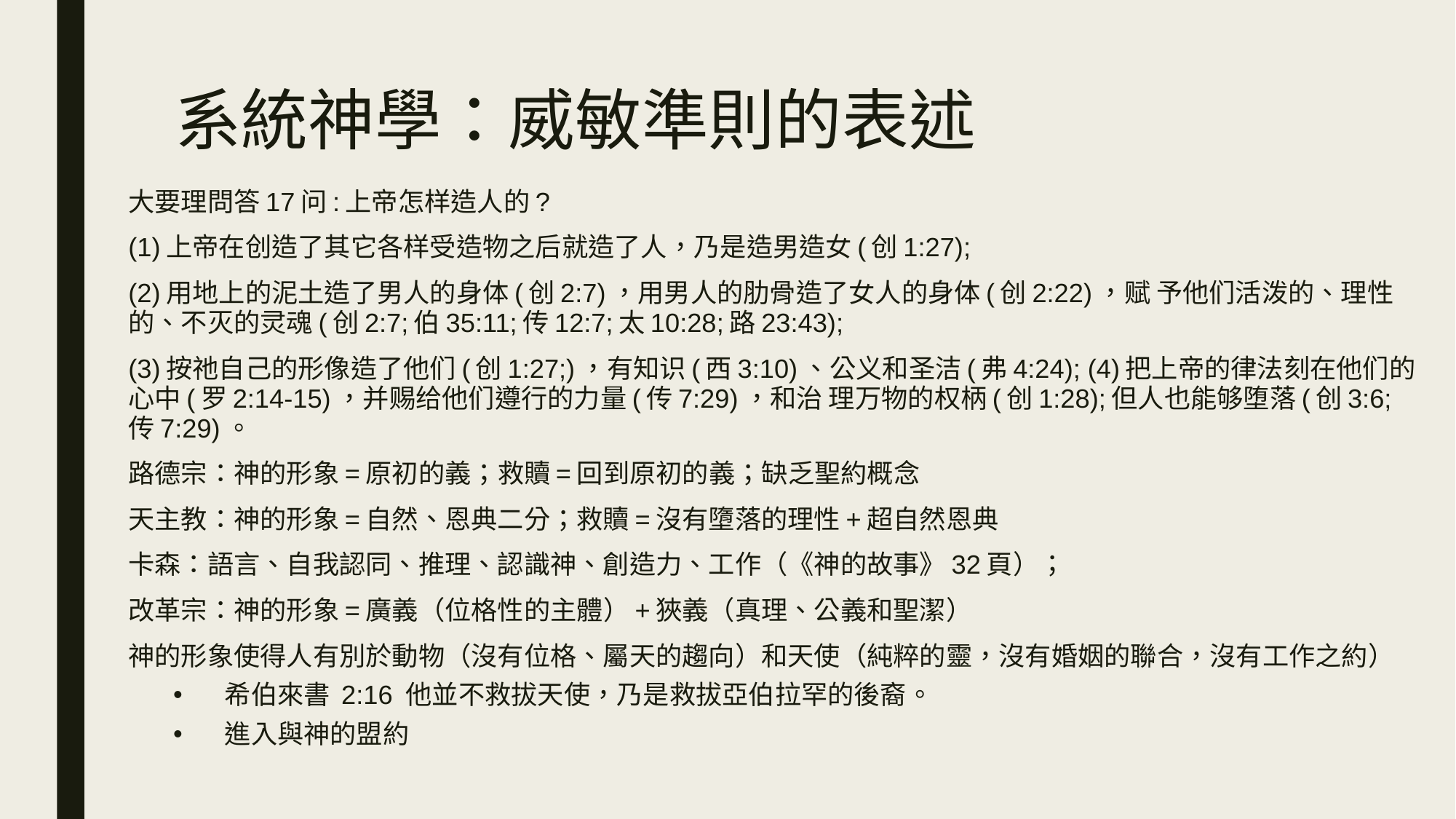

# 系統神學：威敏準則的表述
大要理問答17问:上帝怎样造人的?
(1)上帝在创造了其它各样受造物之后就造了人，乃是造男造女(创1:27);
(2)用地上的泥土造了男人的身体(创2:7)，用男人的肋骨造了女人的身体(创2:22)，赋 予他们活泼的、理性的、不灭的灵魂(创2:7;伯35:11;传12:7;太10:28;路23:43);
(3)按祂自己的形像造了他们(创1:27;)，有知识(西3:10)、公义和圣洁(弗4:24); (4)把上帝的律法刻在他们的心中(罗2:14-15)，并赐给他们遵行的力量(传7:29)，和治 理万物的权柄(创1:28);但人也能够堕落(创3:6;传7:29)。
路德宗：神的形象=原初的義；救贖=回到原初的義；缺乏聖約概念
天主教：神的形象=自然、恩典二分；救贖=沒有墮落的理性+超自然恩典
卡森：語言、自我認同、推理、認識神、創造力、工作（《神的故事》32頁）；
改革宗：神的形象=廣義（位格性的主體）+狹義（真理、公義和聖潔）
神的形象使得人有別於動物（沒有位格、屬天的趨向）和天使（純粹的靈，沒有婚姻的聯合，沒有工作之約）
希伯來書 2:16 他並不救拔天使，乃是救拔亞伯拉罕的後裔。
進入與神的盟約